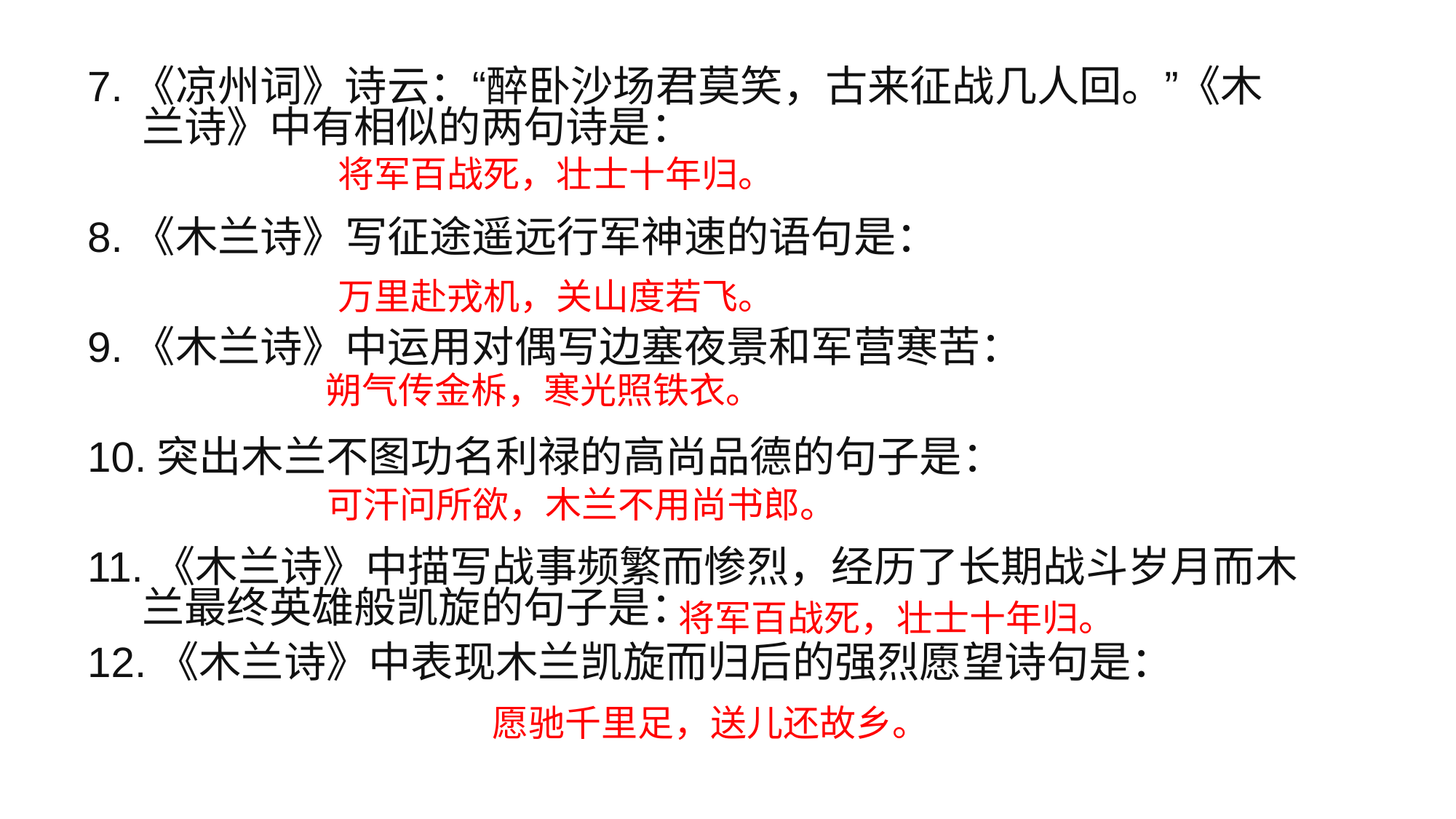

7.《凉州词》诗云：“醉卧沙场君莫笑，古来征战几人回。”《木兰诗》中有相似的两句诗是：

8.《木兰诗》写征途遥远行军神速的语句是：

9.《木兰诗》中运用对偶写边塞夜景和军营寒苦：

10.突出木兰不图功名利禄的高尚品德的句子是：

11.《木兰诗》中描写战事频繁而惨烈，经历了长期战斗岁月而木兰最终英雄般凯旋的句子是：
12.《木兰诗》中表现木兰凯旋而归后的强烈愿望诗句是：
将军百战死，壮士十年归。
万里赴戎机，关山度若飞。
 朔气传金柝，寒光照铁衣。
可汗问所欲，木兰不用尚书郎。
将军百战死，壮士十年归。
愿驰千里足，送儿还故乡。